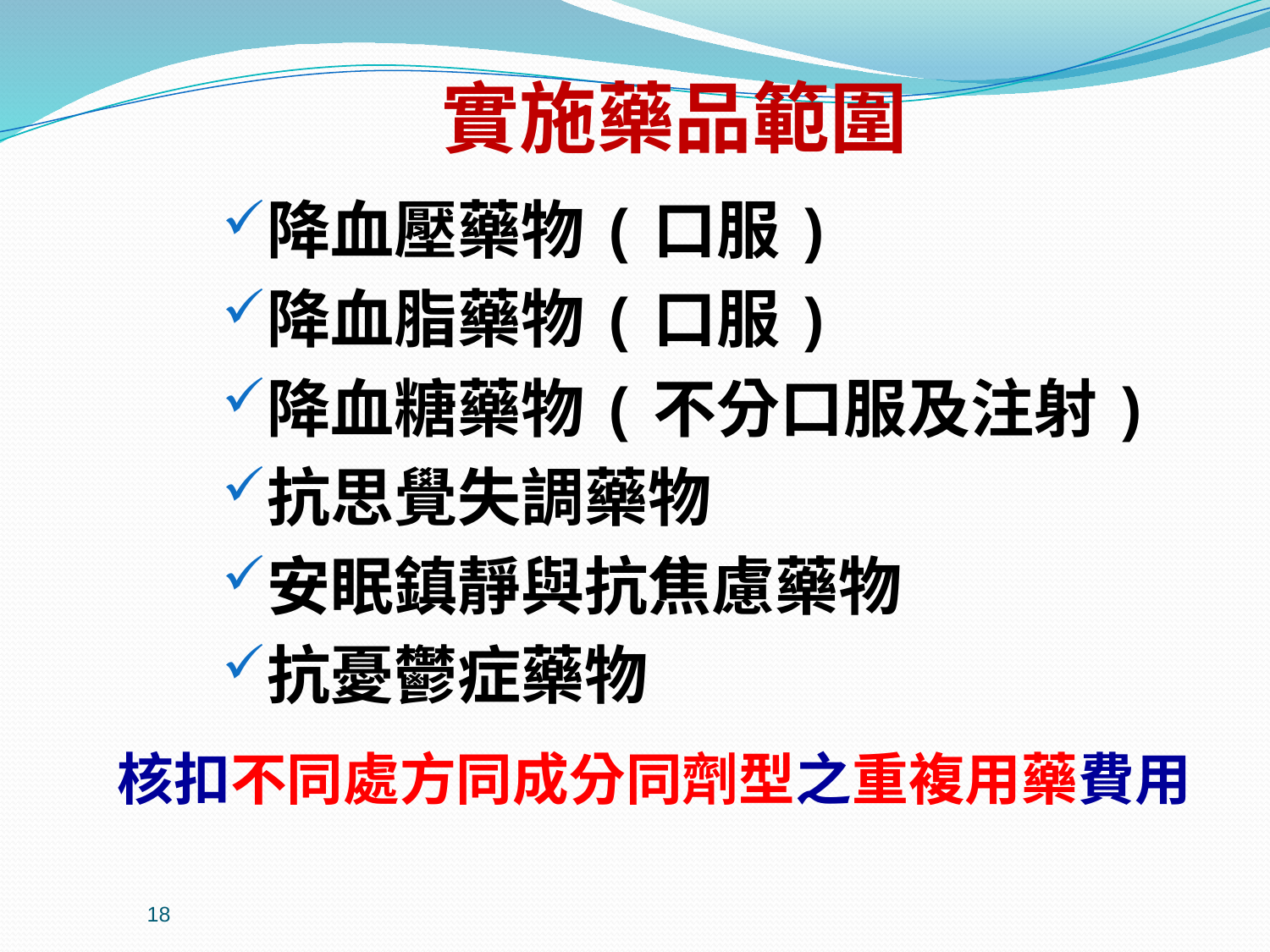

# 實施藥品範圍
降血壓藥物(口服)
降血脂藥物(口服)
降血糖藥物(不分口服及注射)
抗思覺失調藥物
安眠鎮靜與抗焦慮藥物
抗憂鬱症藥物
核扣不同處方同成分同劑型之重複用藥費用
18